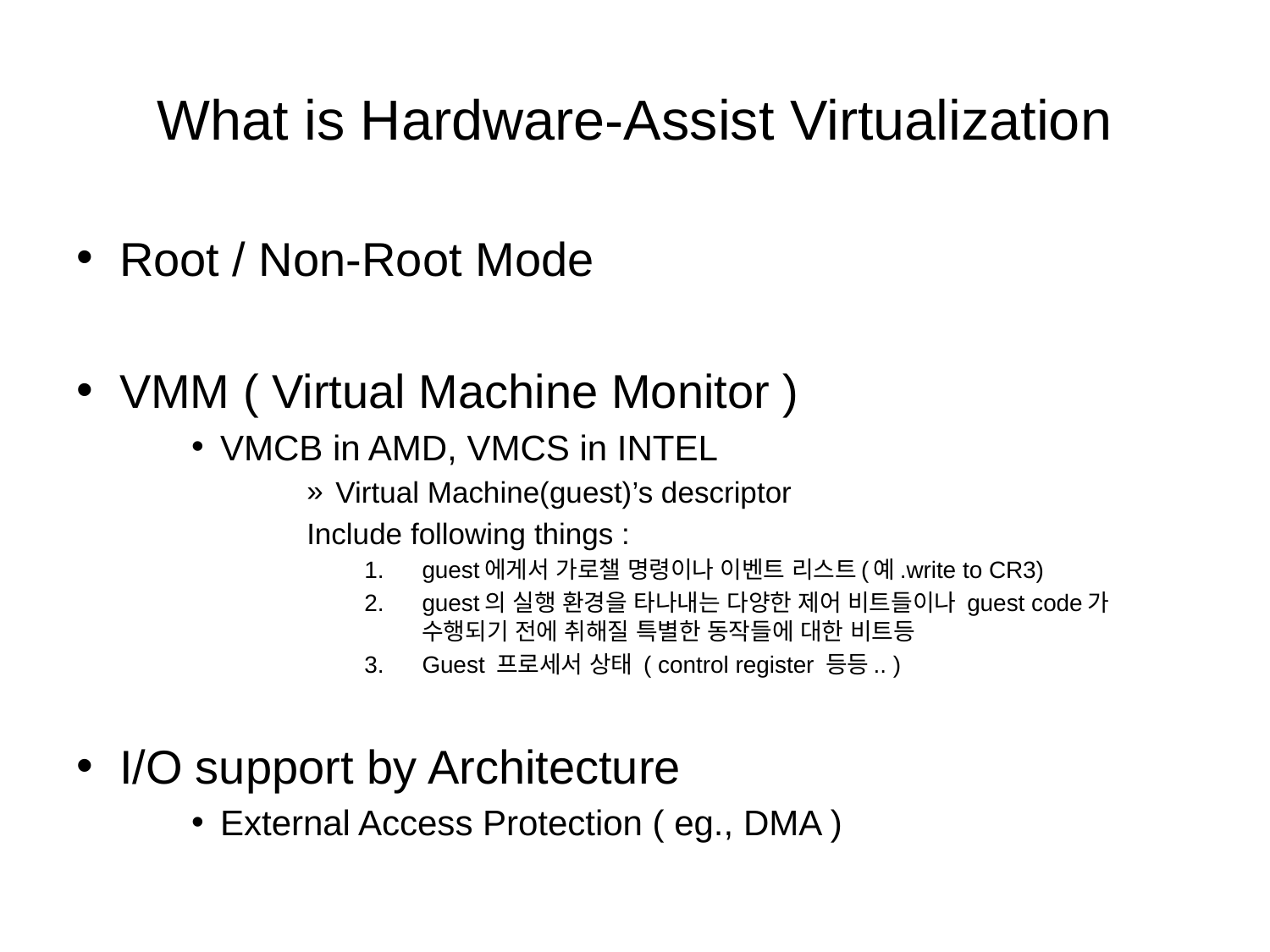

# What is Hardware-Assist Virtualization
Root / Non-Root Mode

VMM ( Virtual Machine Monitor )
VMCB in AMD, VMCS in INTEL
Virtual Machine(guest)’s descriptor
Include following things :
guest에게서 가로챌 명령이나 이벤트 리스트(예.write to CR3)
guest의 실행 환경을 타나내는 다양한 제어 비트들이나 guest code가 수행되기 전에 취해질 특별한 동작들에 대한 비트등
Guest 프로세서 상태 ( control register 등등.. )

I/O support by Architecture
External Access Protection ( eg., DMA )